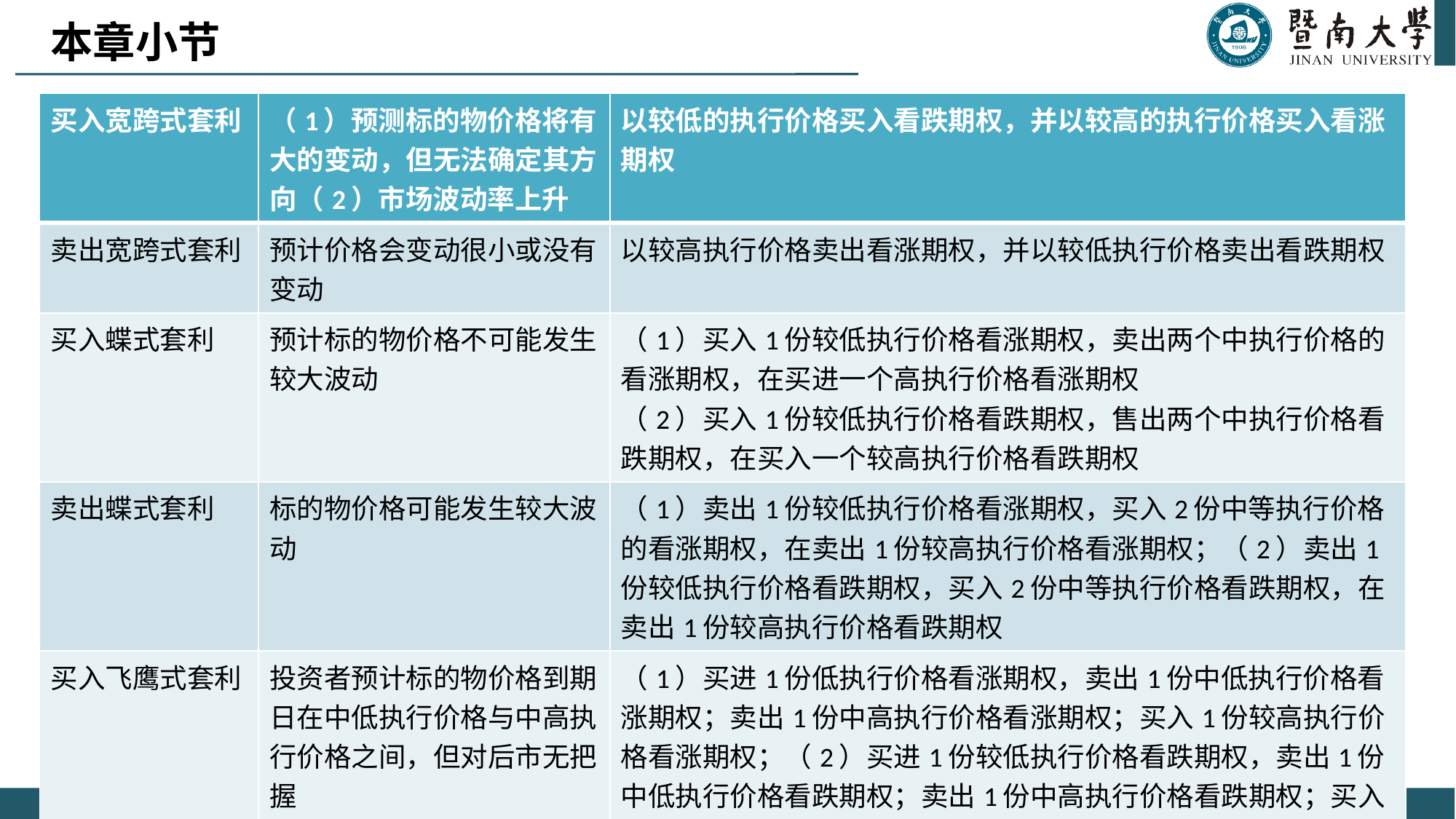

本章小节

| 买入宽跨式套利 | （1）预测标的物价格将有大的变动，但无法确定其方向（2）市场波动率上升 | 以较低的执行价格买入看跌期权，并以较高的执行价格买入看涨期权 |
| --- | --- | --- |
| 卖出宽跨式套利 | 预计价格会变动很小或没有变动 | 以较高执行价格卖出看涨期权，并以较低执行价格卖出看跌期权 |
| 买入蝶式套利 | 预计标的物价格不可能发生较大波动 | （1）买入1份较低执行价格看涨期权，卖出两个中执行价格的看涨期权，在买进一个高执行价格看涨期权 （2）买入1份较低执行价格看跌期权，售出两个中执行价格看跌期权，在买入一个较高执行价格看跌期权 |
| 卖出蝶式套利 | 标的物价格可能发生较大波动 | （1）卖出1份较低执行价格看涨期权，买入2份中等执行价格的看涨期权，在卖出1份较高执行价格看涨期权；（2）卖出1份较低执行价格看跌期权，买入2份中等执行价格看跌期权，在卖出1份较高执行价格看跌期权 |
| 买入飞鹰式套利 | 投资者预计标的物价格到期日在中低执行价格与中高执行价格之间，但对后市无把握 | （1）买进1份低执行价格看涨期权，卖出1份中低执行价格看涨期权；卖出1份中高执行价格看涨期权；买入1份较高执行价格看涨期权；（2）买进1份较低执行价格看跌期权，卖出1份中低执行价格看跌期权；卖出1份中高执行价格看跌期权；买入1份较高执行价格看跌期权 |